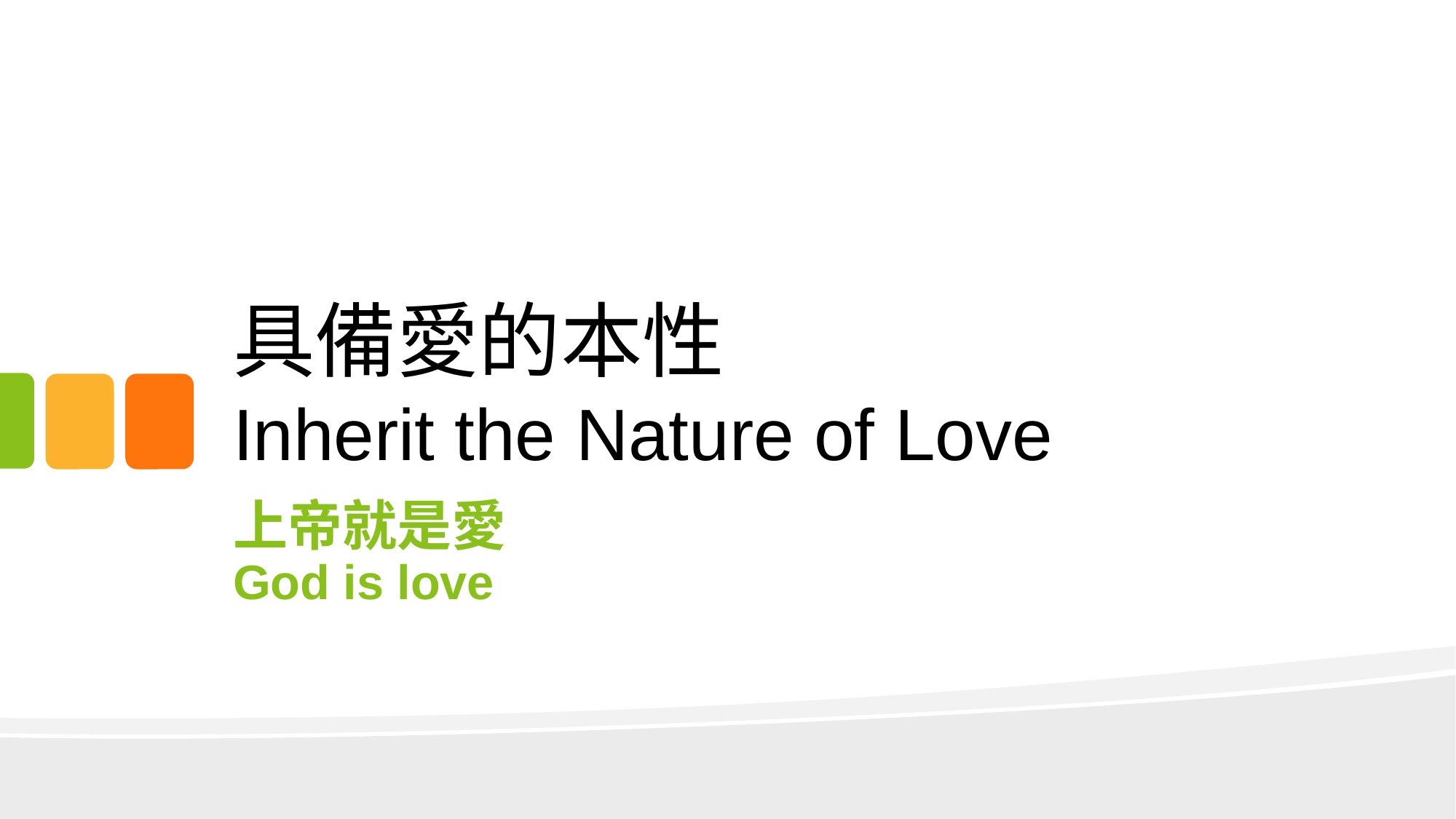

# 具備愛的本性 Inherit the Nature of Love
上帝就是愛
God is love